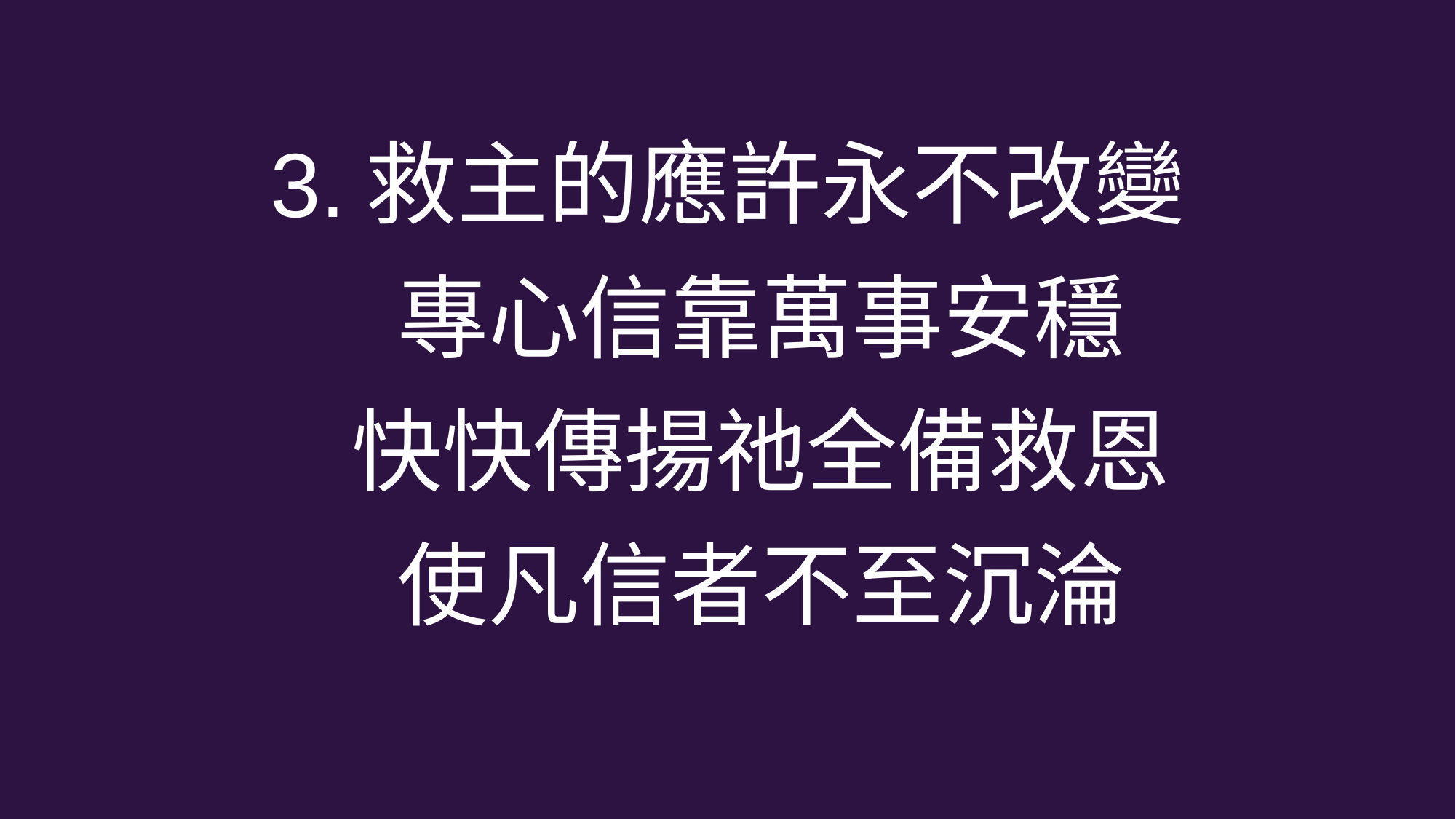

3.救主的應許永不改變
  專心信靠萬事安穩
  快快傳揚祂全備救恩
  使凡信者不至沉淪